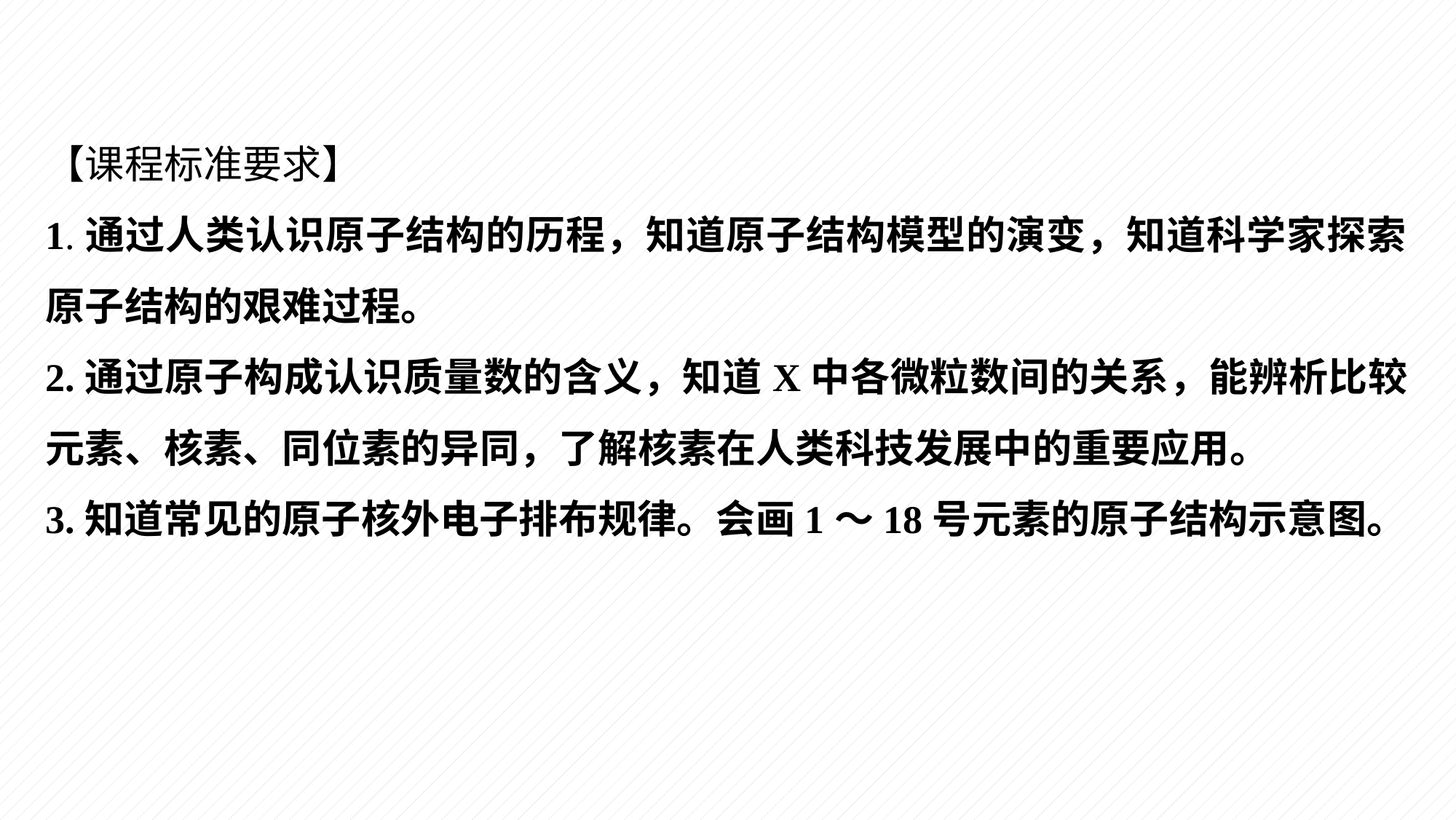

【课程标准要求】
1.通过人类认识原子结构的历程，知道原子结构模型的演变，知道科学家探索原子结构的艰难过程。
2.通过原子构成认识质量数的含义，知道X中各微粒数间的关系，能辨析比较元素、核素、同位素的异同，了解核素在人类科技发展中的重要应用。
3.知道常见的原子核外电子排布规律。会画1～18号元素的原子结构示意图。